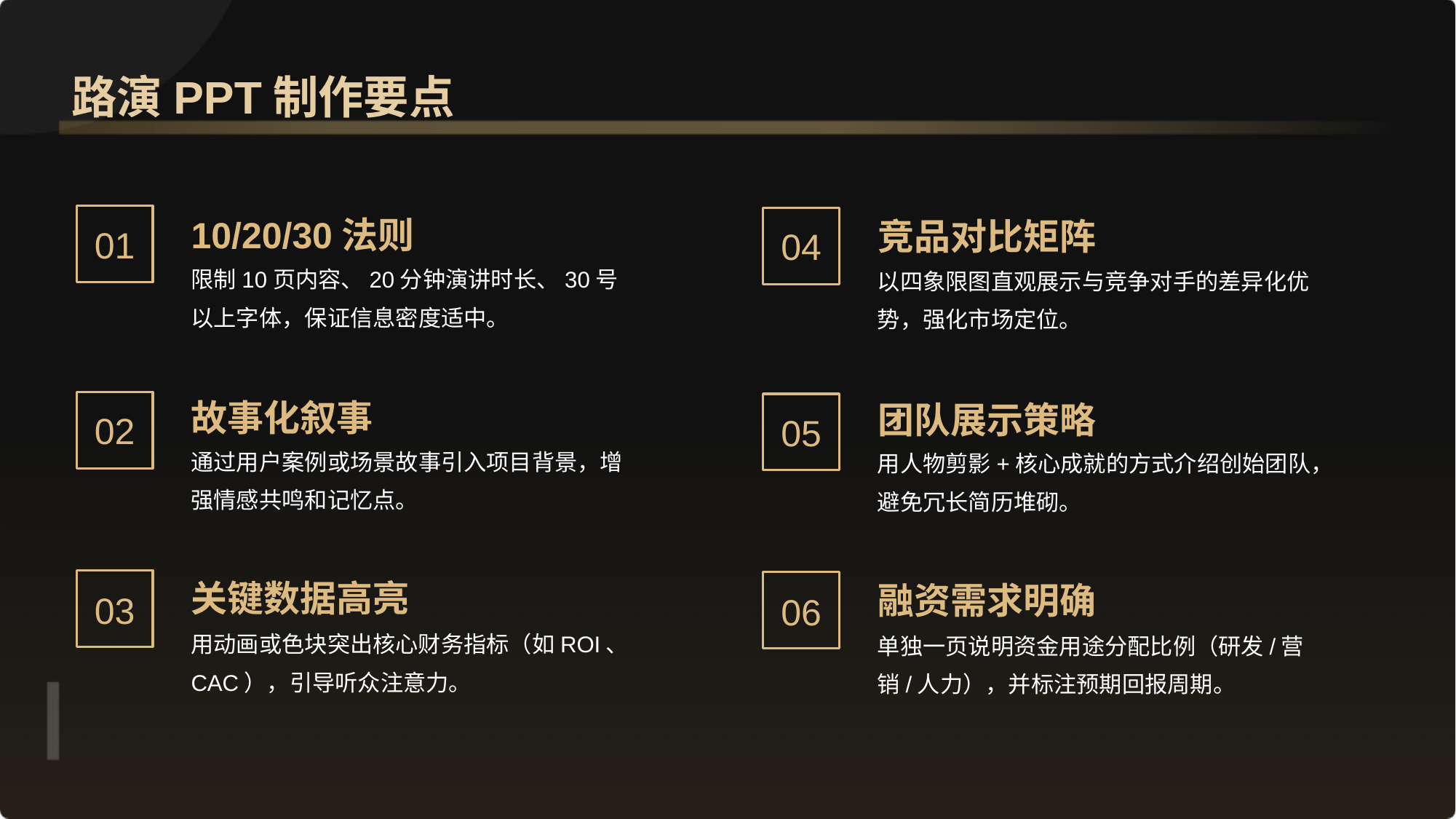

路演PPT制作要点
10/20/30法则
竞品对比矩阵

04
01
限制10页内容、20分钟演讲时长、30号以上字体，保证信息密度适中。
以四象限图直观展示与竞争对手的差异化优势，强化市场定位。
故事化叙事
团队展示策略

02
05
通过用户案例或场景故事引入项目背景，增强情感共鸣和记忆点。
用人物剪影+核心成就的方式介绍创始团队，避免冗长简历堆砌。
关键数据高亮
融资需求明确

03
06
用动画或色块突出核心财务指标（如ROI、CAC），引导听众注意力。
单独一页说明资金用途分配比例（研发/营销/人力），并标注预期回报周期。